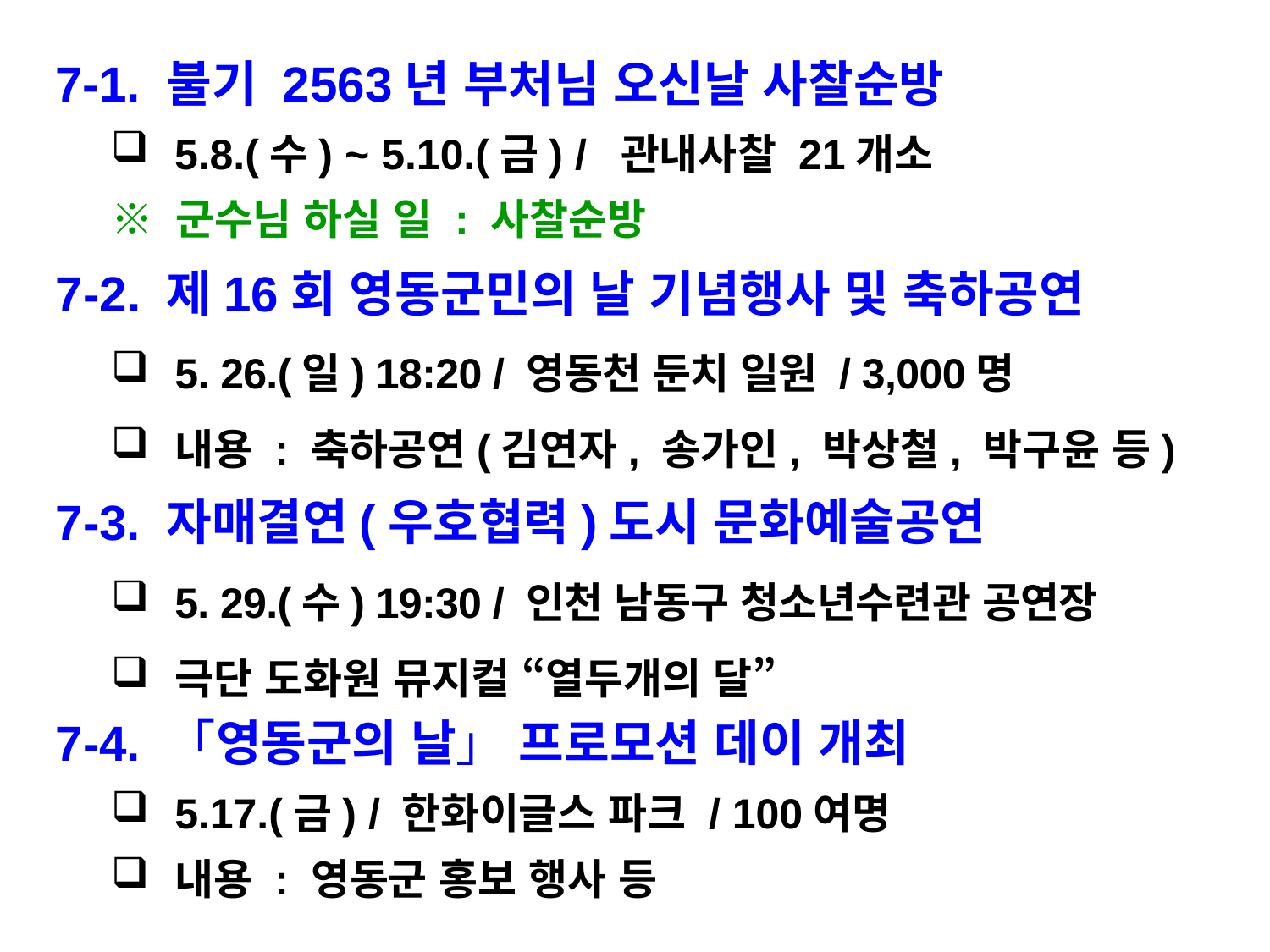

7-1. 불기 2563년 부처님 오신날 사찰순방
5.8.(수) ~ 5.10.(금) /  관내사찰 21개소
※ 군수님 하실 일 : 사찰순방

7-2. 제16회 영동군민의 날 기념행사 및 축하공연
5. 26.(일) 18:20 / 영동천 둔치 일원 / 3,000명
내용 : 축하공연(김연자, 송가인, 박상철, 박구윤 등)

7-3. 자매결연(우호협력)도시 문화예술공연
5. 29.(수) 19:30 / 인천 남동구 청소년수련관 공연장
극단 도화원 뮤지컬 “열두개의 달”

7-4. 「영동군의 날」 프로모션 데이 개최
5.17.(금) / 한화이글스 파크 / 100여명
내용 : 영동군 홍보 행사 등